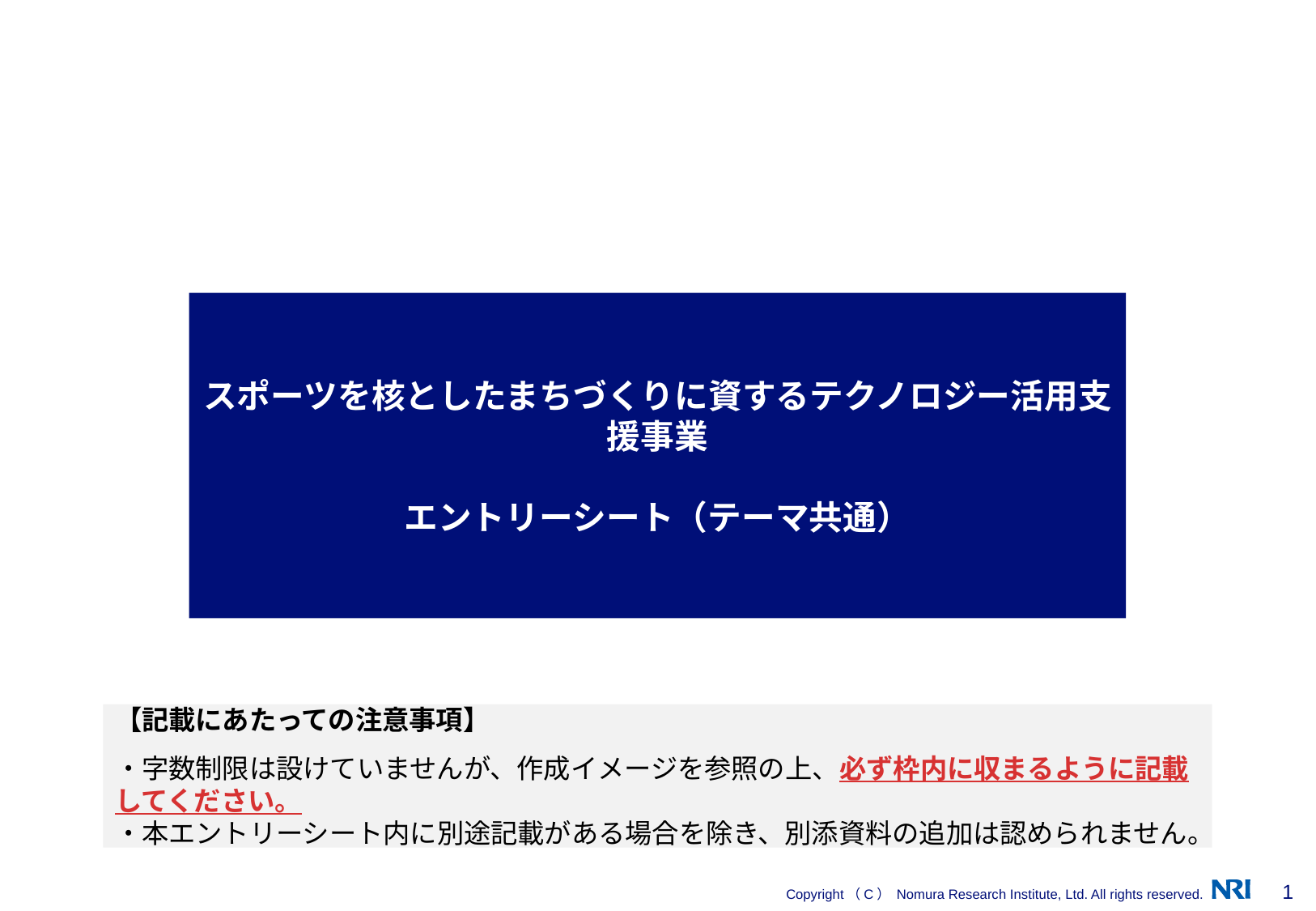

スポーツを核としたまちづくりに資するテクノロジー活用支援事業

エントリーシート（テーマ共通）
【記載にあたっての注意事項】

・字数制限は設けていませんが、作成イメージを参照の上、必ず枠内に収まるように記載してください。
・本エントリーシート内に別途記載がある場合を除き、別添資料の追加は認められません。